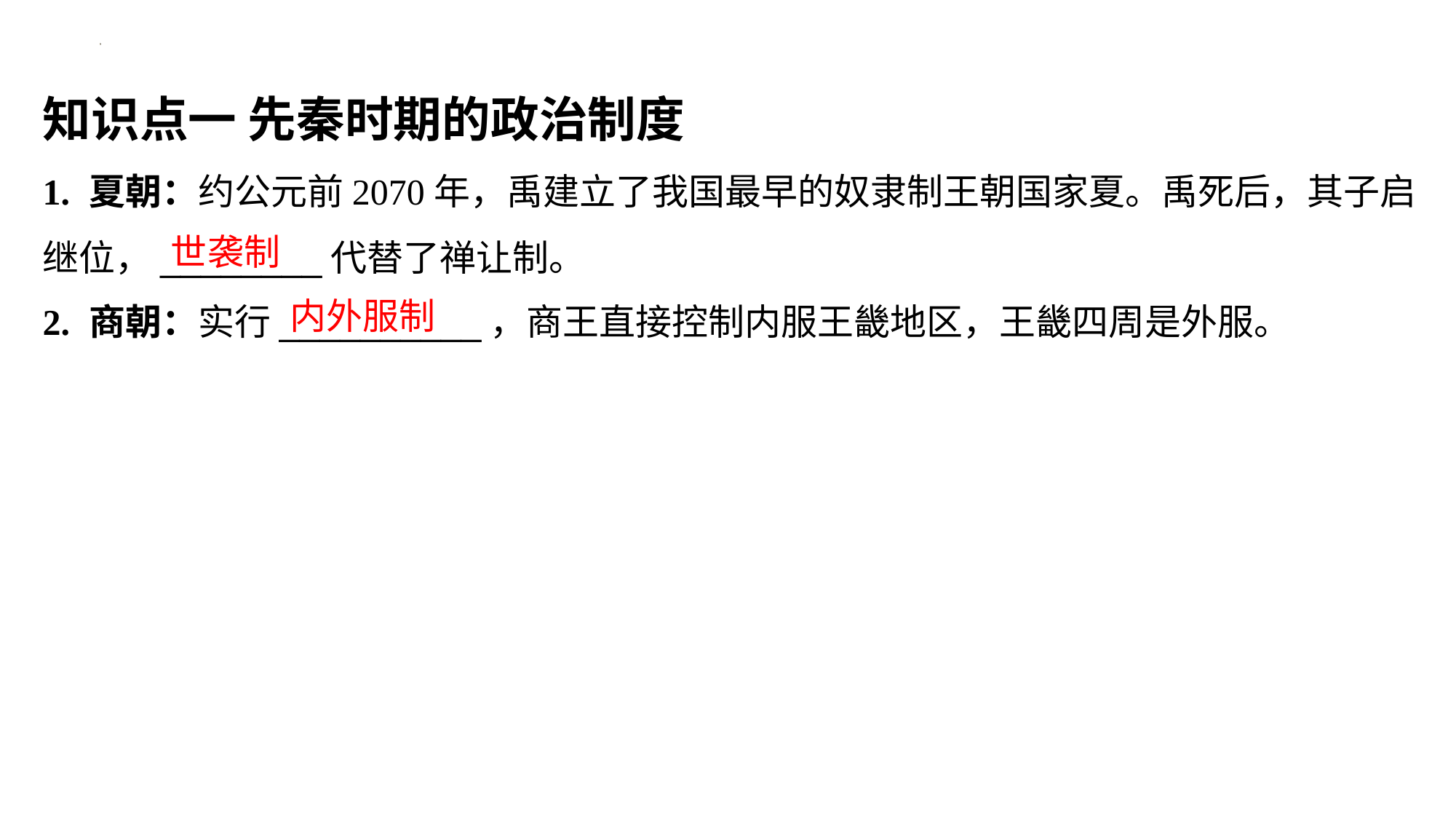

知识点一 先秦时期的政治制度
1. 夏朝：约公元前2070年，禹建立了我国最早的奴隶制王朝国家夏。禹死后，其子启
继位，________代替了禅让制。
2. 商朝：实行__________，商王直接控制内服王畿地区，王畿四周是外服。
世袭制
内外服制